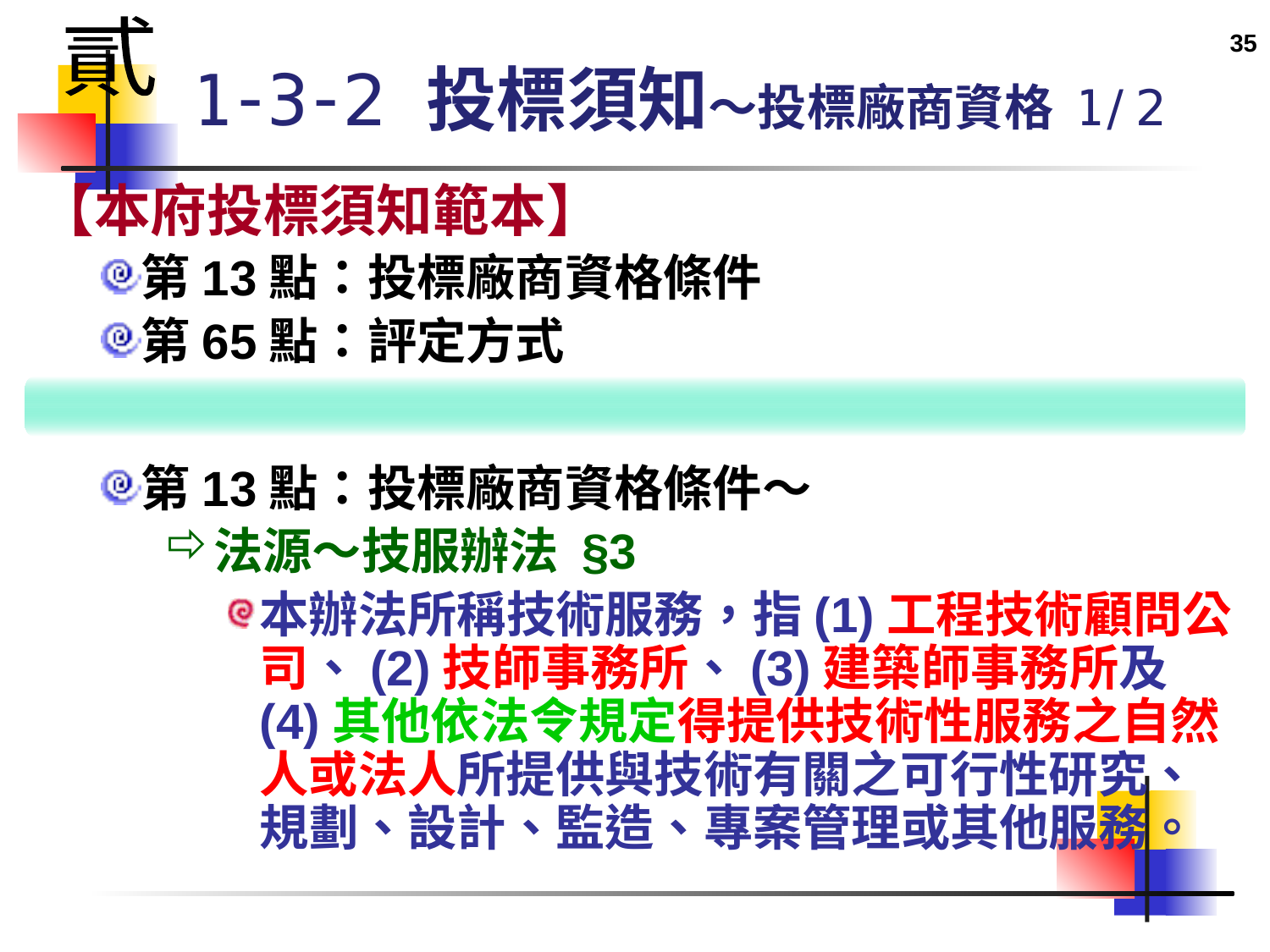

35
貳
# 1-3-2 投標須知～投標廠商資格 1/2
【本府投標須知範本】
第13點：投標廠商資格條件
第65點：評定方式

第13點：投標廠商資格條件～
法源～技服辦法 §3
本辦法所稱技術服務，指(1)工程技術顧問公司、(2)技師事務所、(3)建築師事務所及(4)其他依法令規定得提供技術性服務之自然人或法人所提供與技術有關之可行性研究、規劃、設計、監造、專案管理或其他服務。